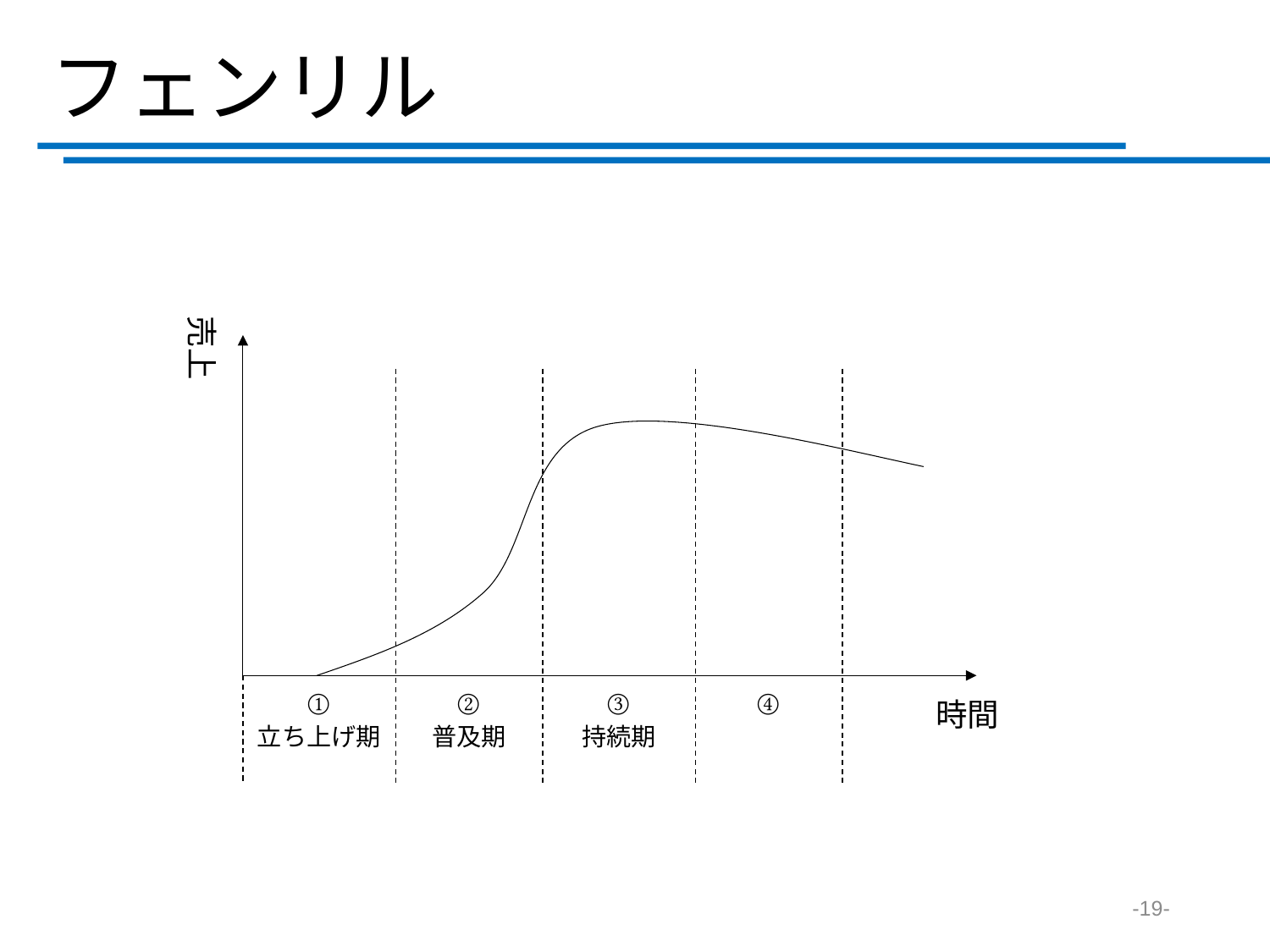

# フェンリル
売上

時間
①
立ち上げ期
②
普及期
③
持続期
④
-19-